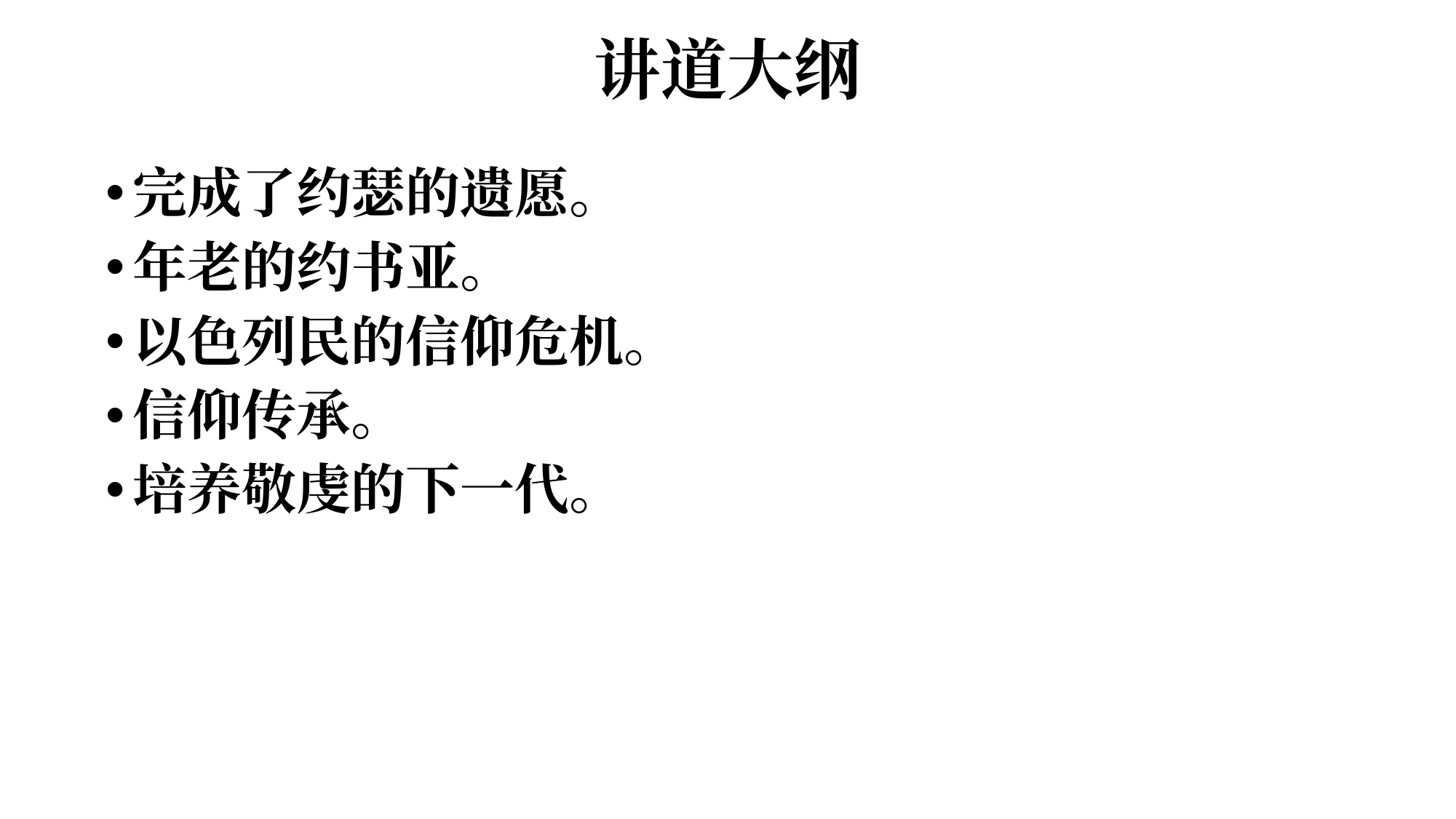

# 讲道大纲
完成了约瑟的遗愿。
年老的约书亚。
以色列民的信仰危机。
信仰传承。
培养敬虔的下一代。